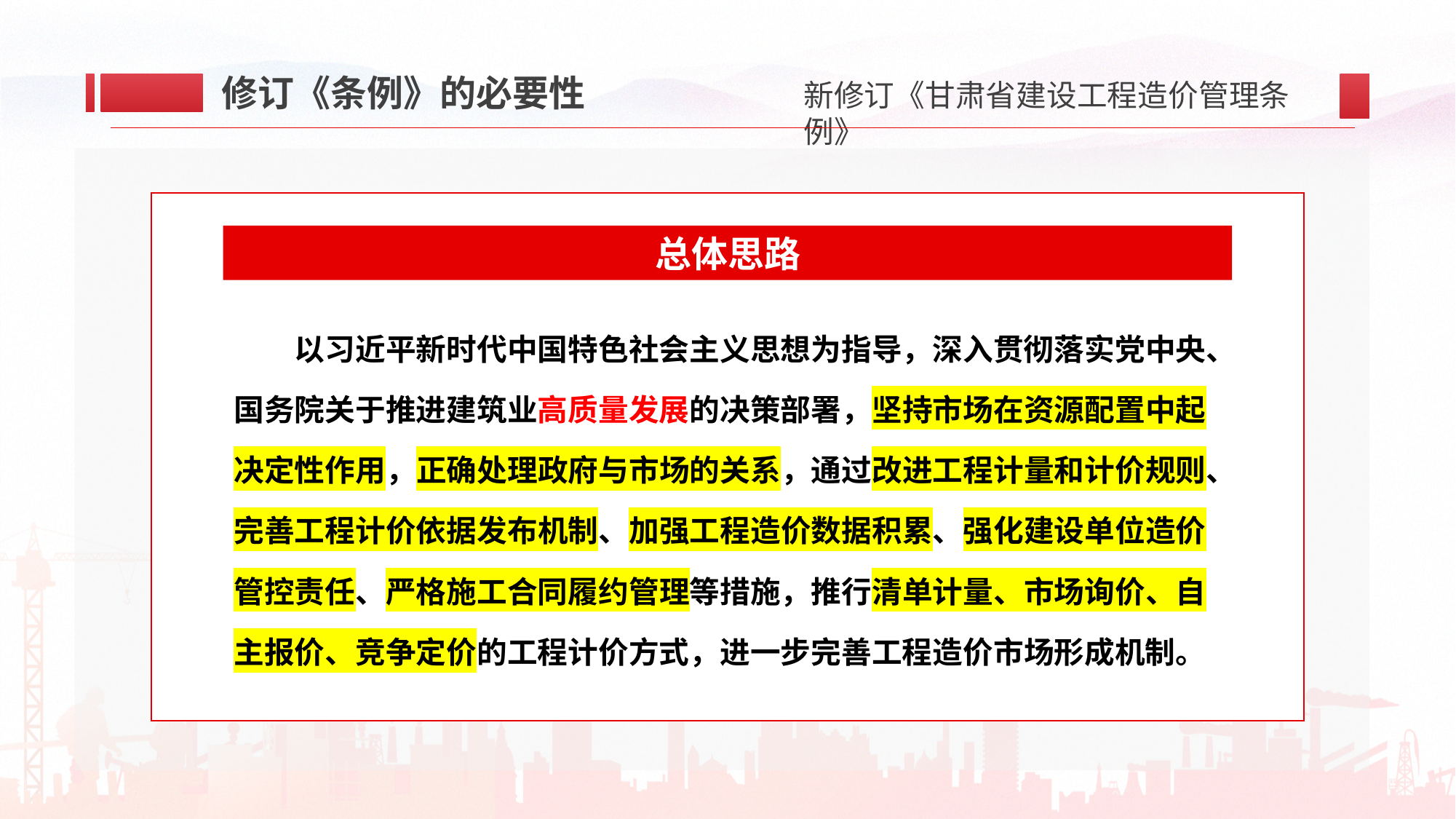

修订《条例》的必要性

总体思路
以习近平新时代中国特色社会主义思想为指导，深入贯彻落实党中央、国务院关于推进建筑业高质量发展的决策部署，坚持市场在资源配置中起决定性作用，正确处理政府与市场的关系，通过改进工程计量和计价规则、完善工程计价依据发布机制、加强工程造价数据积累、强化建设单位造价管控责任、严格施工合同履约管理等措施，推行清单计量、市场询价、自主报价、竞争定价的工程计价方式，进一步完善工程造价市场形成机制。